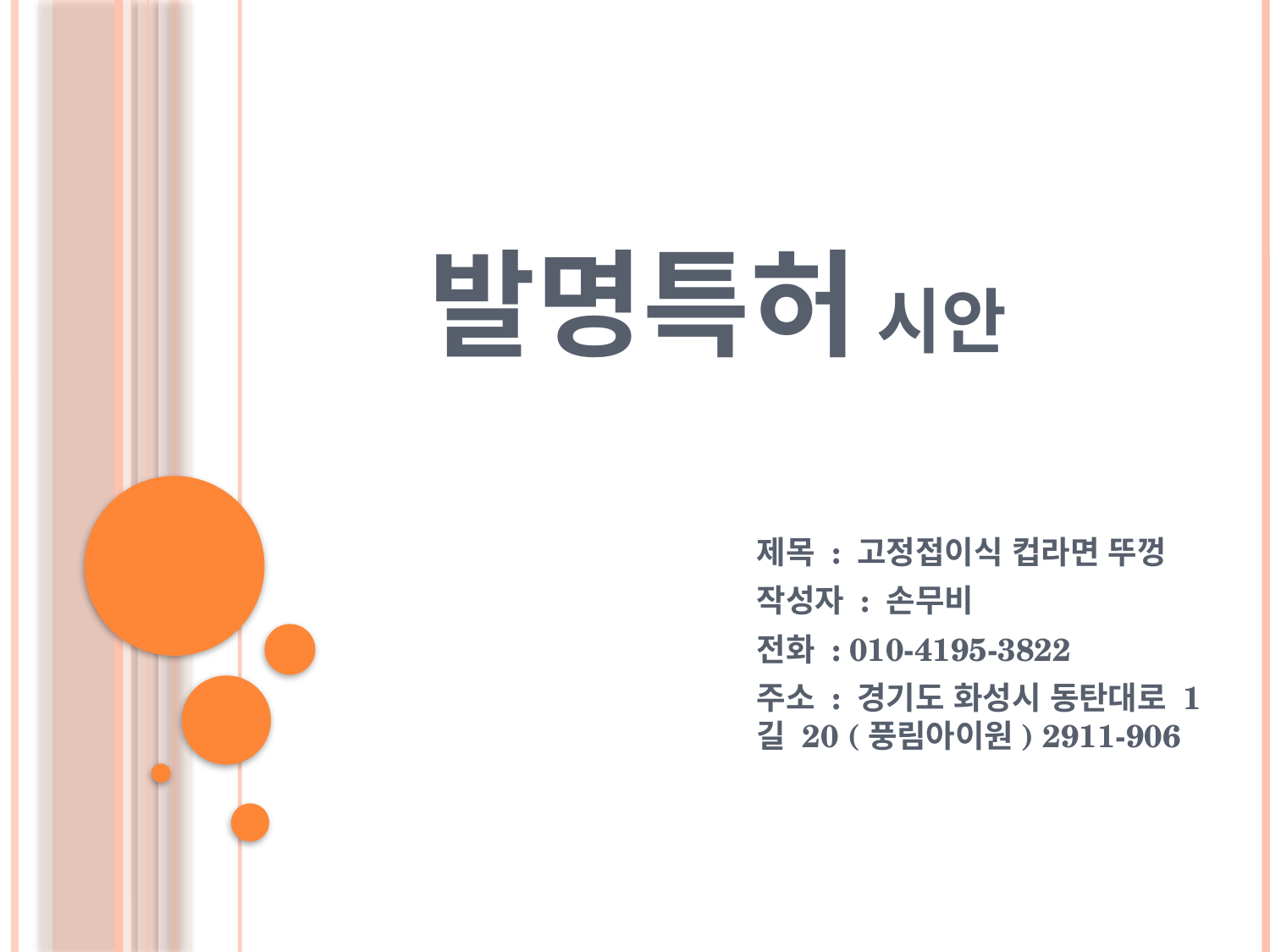

# 발명특허 시안
제목 : 고정접이식 컵라면 뚜껑
작성자 : 손무비
전화 : 010-4195-3822
주소 : 경기도 화성시 동탄대로 1길 20 (풍림아이원) 2911-906